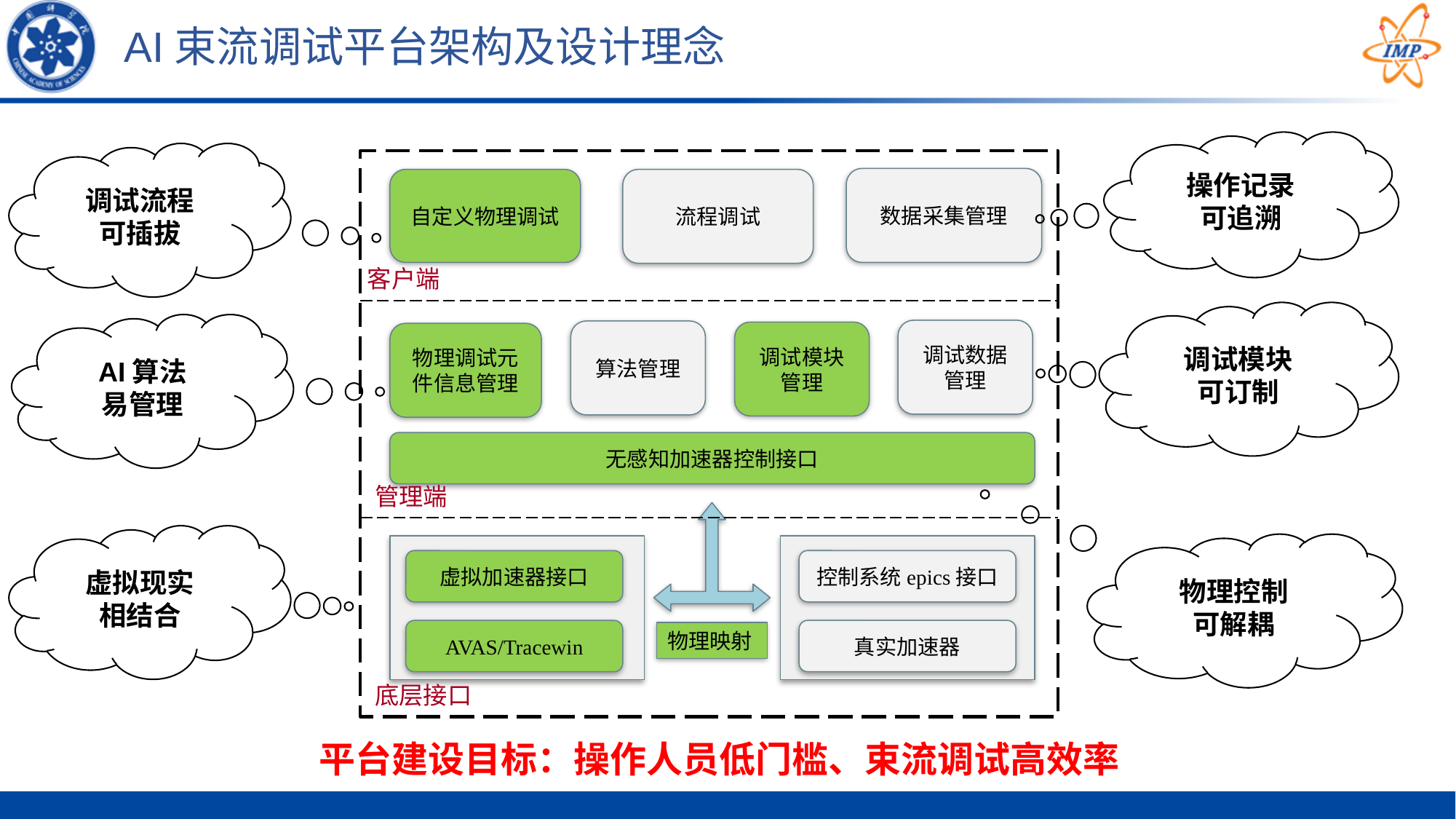

AI束流调试平台架构及设计理念
操作记录
可追溯
调试流程
可插拔

数据采集管理
自定义物理调试
流程调试
客户端
调试模块
可订制
AI算法
易管理
调试数据管理
算法管理
调试模块管理
物理调试元件信息管理
无感知加速器控制接口
管理端

虚拟现实
相结合

物理控制
可解耦

虚拟加速器接口
控制系统epics接口
AVAS/Tracewin
真实加速器
物理映射
底层接口
平台建设目标：操作人员低门槛、束流调试高效率